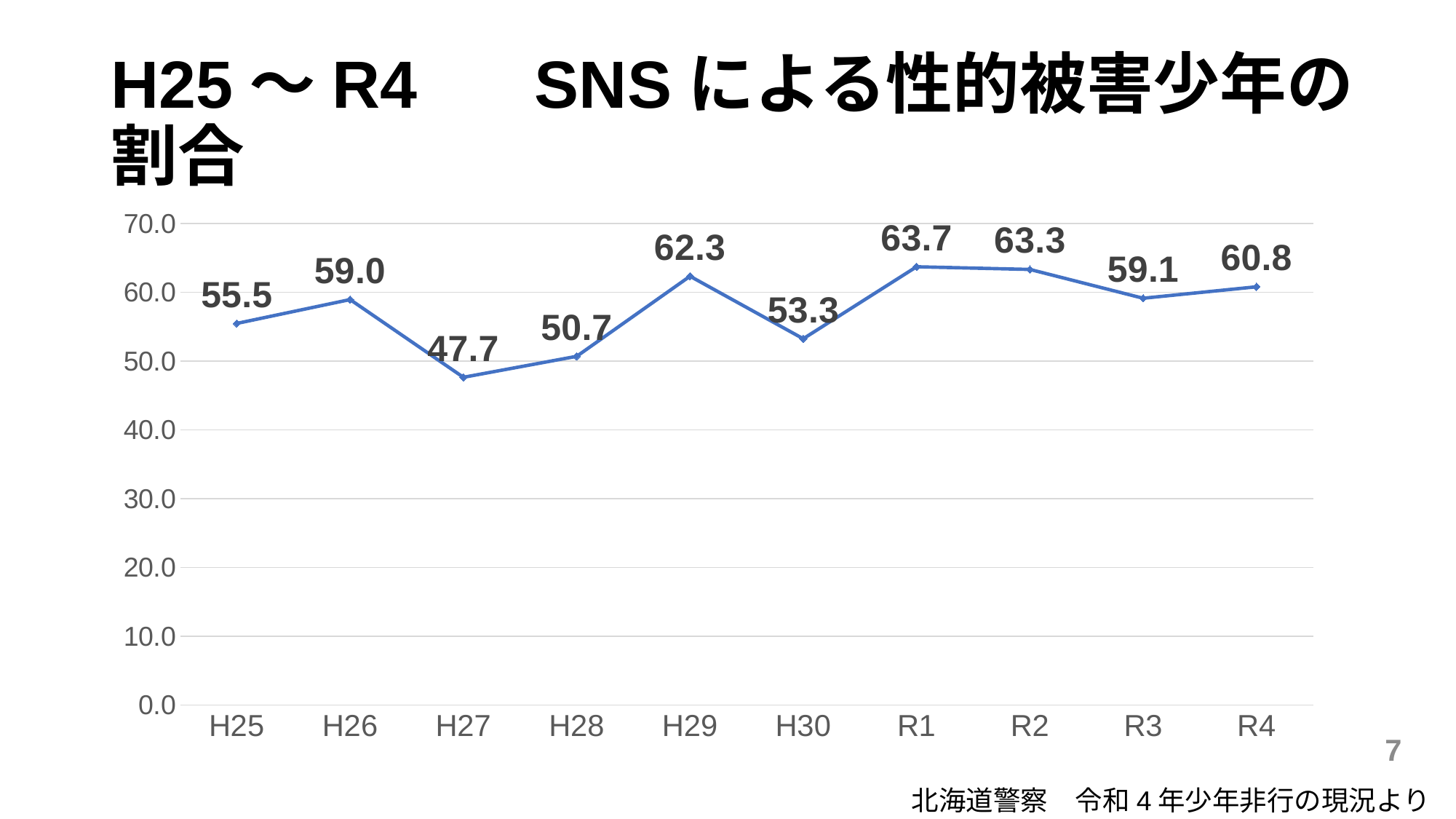

# H25～R4 　SNSによる性的被害少年の割合

### Chart

| Category |  |
|---|---|
| H25 | 55.483870967741936 |
| H26 | 58.95522388059702 |
| H27 | 47.65625 |
| H28 | 50.70422535211267 |
| H29 | 62.34567901234568 |
| H30 | 53.2608695652174 |
| R1 | 63.725490196078425 |
| R2 | 63.33333333333333 |
| R3 | 59.14634146341463 |
| R4 | 60.810810810810814 |
7
北海道警察　令和4年少年非行の現況より